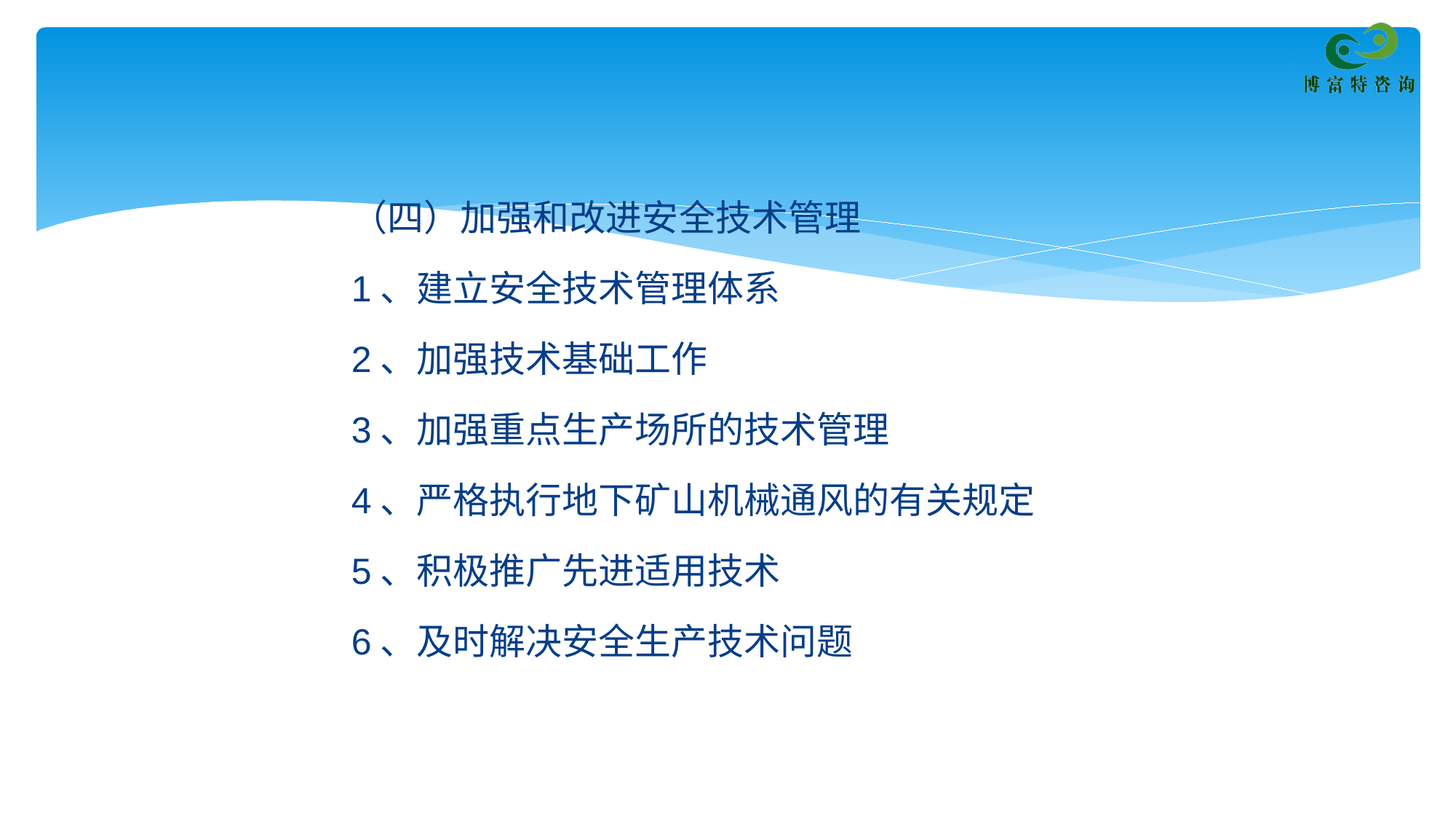

（四）加强和改进安全技术管理
1、建立安全技术管理体系
2、加强技术基础工作
3、加强重点生产场所的技术管理
4、严格执行地下矿山机械通风的有关规定
5、积极推广先进适用技术
6、及时解决安全生产技术问题